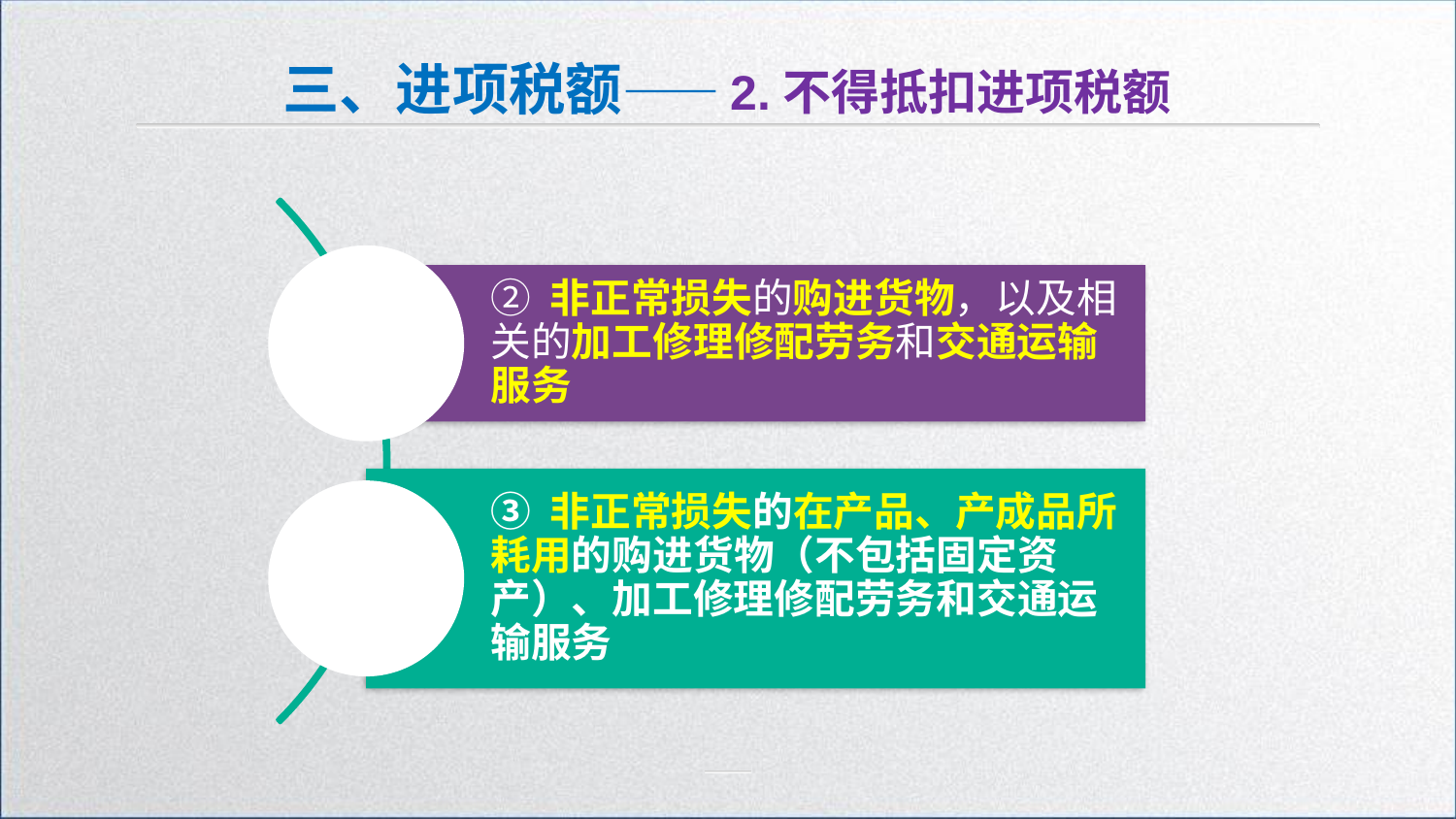

三、进项税额——2.不得抵扣进项税额
② 非正常损失的购进货物，以及相关的加工修理修配劳务和交通运输服务
③ 非正常损失的在产品、产成品所耗用的购进货物（不包括固定资产）、加工修理修配劳务和交通运输服务